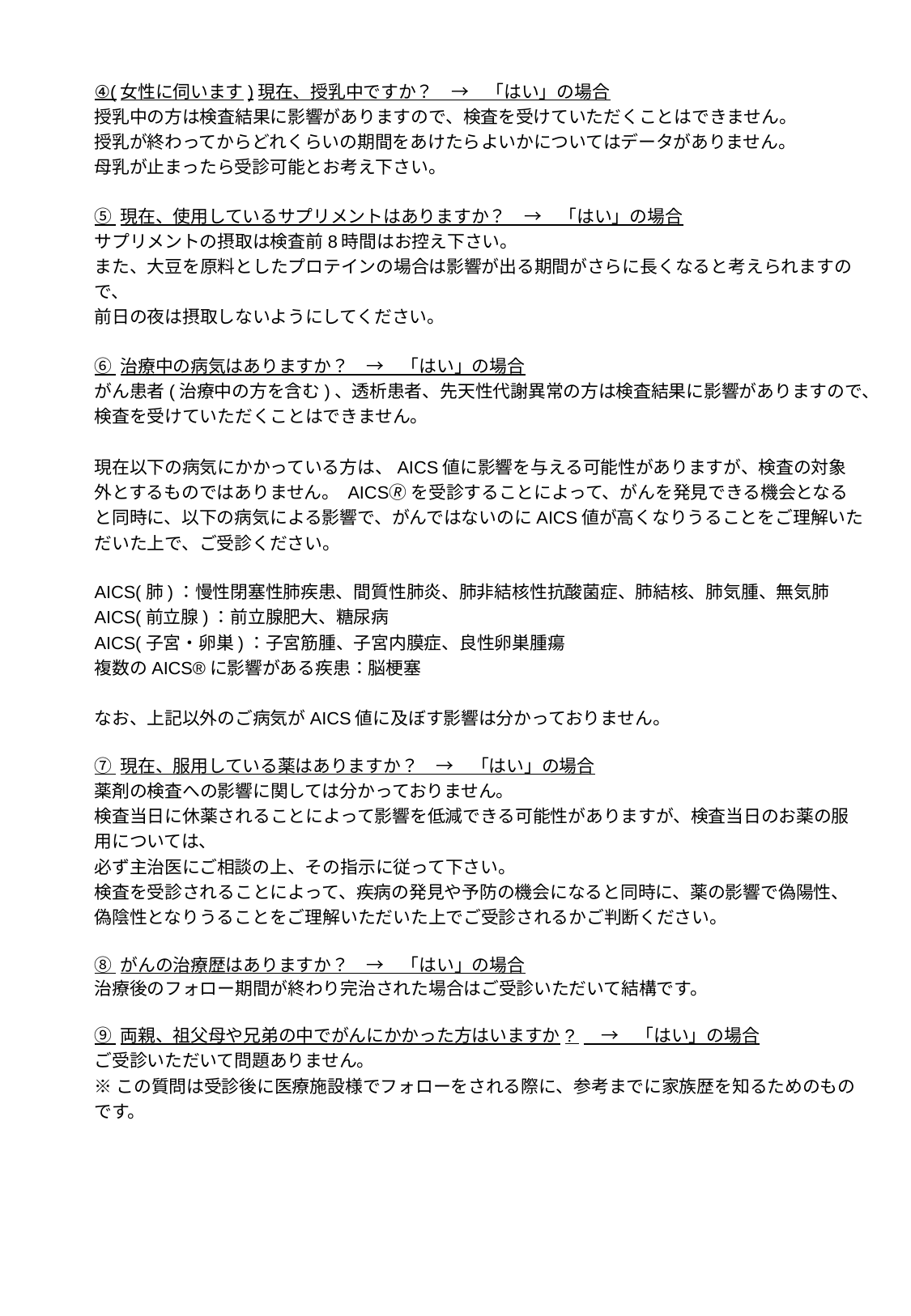

④(女性に伺います)現在、授乳中ですか？　→　「はい」の場合
授乳中の方は検査結果に影響がありますので、検査を受けていただくことはできません。
授乳が終わってからどれくらいの期間をあけたらよいかについてはデータがありません。
母乳が止まったら受診可能とお考え下さい。

⑤ 現在、使用しているサプリメントはありますか？　→　「はい」の場合
サプリメントの摂取は検査前8時間はお控え下さい。
また、大豆を原料としたプロテインの場合は影響が出る期間がさらに長くなると考えられますので、
前日の夜は摂取しないようにしてください。

⑥ 治療中の病気はありますか？　→　「はい」の場合
がん患者(治療中の方を含む)、透析患者、先天性代謝異常の方は検査結果に影響がありますので、
検査を受けていただくことはできません。
現在以下の病気にかかっている方は、AICS値に影響を与える可能性がありますが、検査の対象外とするものではありません。 AICS🄬を受診することによって、がんを発見できる機会となると同時に、以下の病気による影響で、がんではないのにAICS値が高くなりうることをご理解いただいた上で、ご受診ください。

AICS(肺)：慢性閉塞性肺疾患、間質性肺炎、肺非結核性抗酸菌症、肺結核、肺気腫、無気肺
AICS(前立腺)：前立腺肥大、糖尿病
AICS(子宮・卵巣)：子宮筋腫、子宮内膜症、良性卵巣腫瘍
複数のAICS®に影響がある疾患：脳梗塞

なお、上記以外のご病気がAICS値に及ぼす影響は分かっておりません。

⑦ 現在、服用している薬はありますか？　→　「はい」の場合
薬剤の検査への影響に関しては分かっておりません。
検査当日に休薬されることによって影響を低減できる可能性がありますが、検査当日のお薬の服用については、
必ず主治医にご相談の上、その指示に従って下さい。
検査を受診されることによって、疾病の発見や予防の機会になると同時に、薬の影響で偽陽性、偽陰性となりうることをご理解いただいた上でご受診されるかご判断ください。

⑧ がんの治療歴はありますか？　→　「はい」の場合
治療後のフォロー期間が終わり完治された場合はご受診いただいて結構です。

⑨ 両親、祖父母や兄弟の中でがんにかかった方はいますか? 　→　「はい」の場合
ご受診いただいて問題ありません。
※この質問は受診後に医療施設様でフォローをされる際に、参考までに家族歴を知るためのものです。